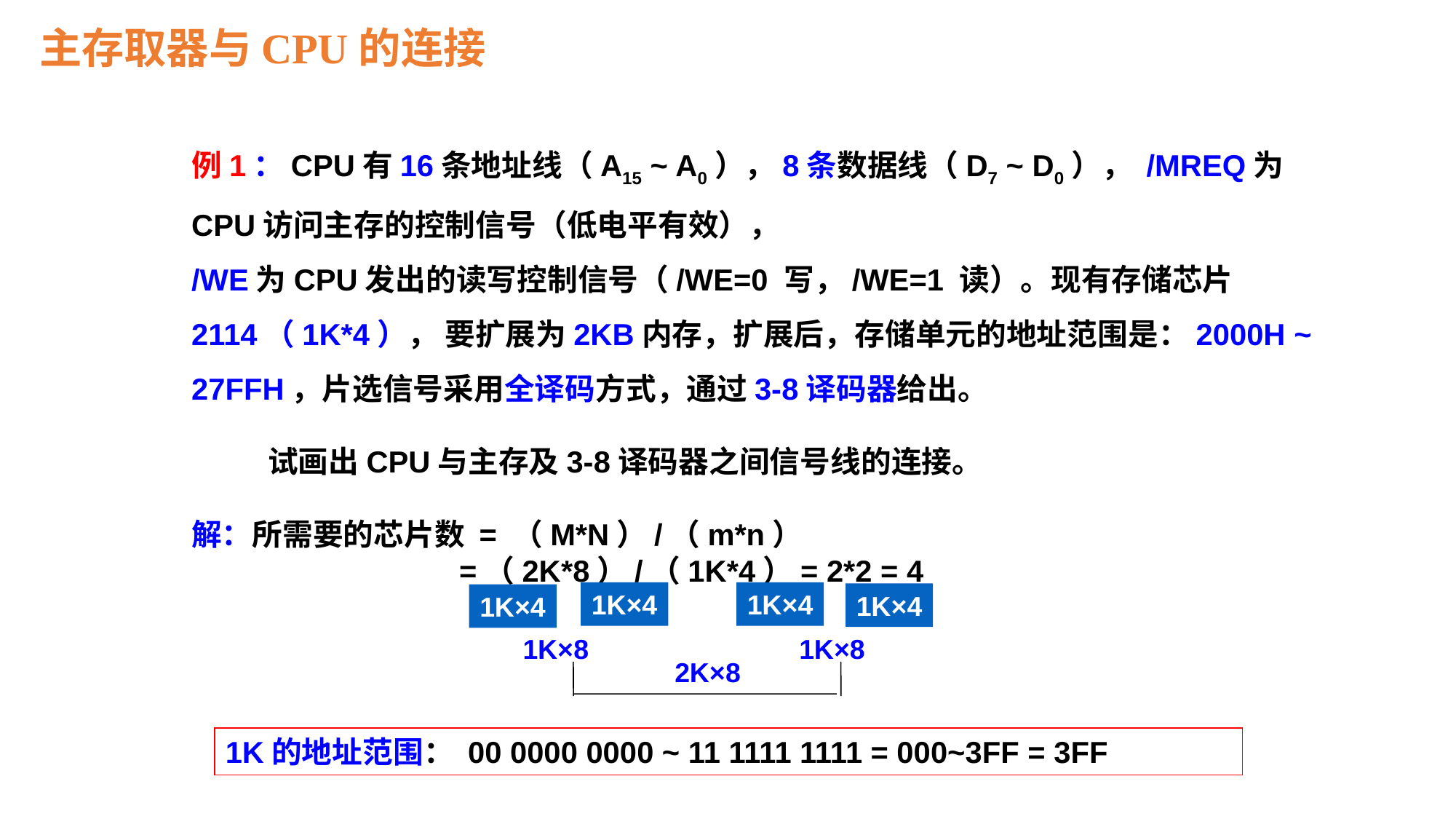

主存取器与CPU的连接
例1：CPU有16条地址线（A15 ~ A0），8条数据线（D7 ~ D0）， /MREQ为CPU访问主存的控制信号（低电平有效）， /WE为CPU发出的读写控制信号（/WE=0 写，/WE=1 读）。现有存储芯片 2114（1K*4）， 要扩展为2KB内存，扩展后，存储单元的地址范围是：2000H ~ 27FFH，片选信号采用全译码方式，通过3-8译码器给出。

          试画出CPU与主存及3-8译码器之间信号线的连接。

解：所需要的芯片数 = （M*N）/（m*n）
                                =（2K*8）/（1K*4）= 2*2 = 4
1K×4
1K×4
1K×4
1K×4
1K×8
1K×8
2K×8

1K的地址范围： 00 0000 0000 ~ 11 1111 1111 = 000~3FF = 3FF